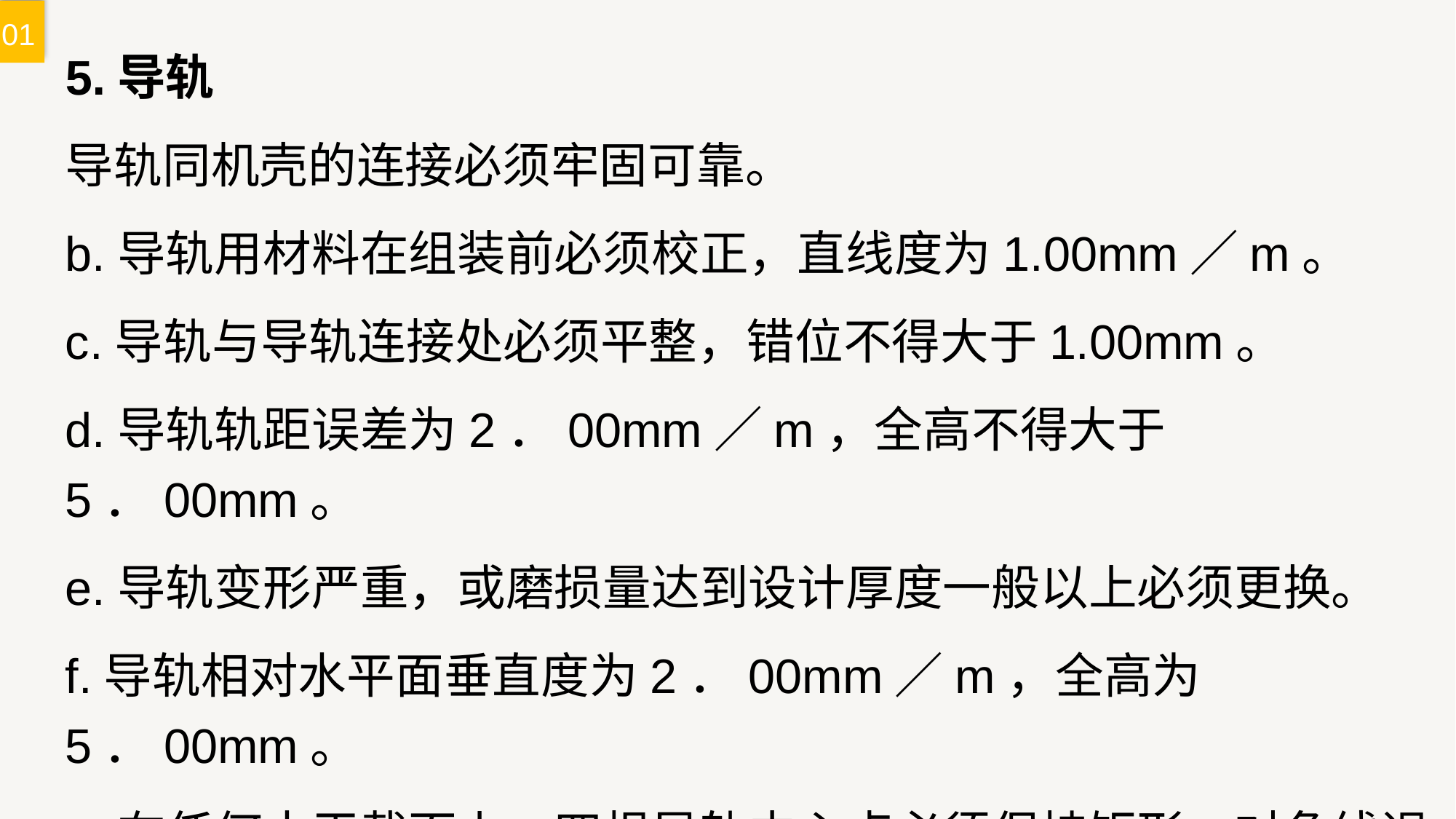

01
5.导轨
导轨同机壳的连接必须牢固可靠。
b.导轨用材料在组装前必须校正，直线度为1.00mm／m。
c.导轨与导轨连接处必须平整，错位不得大于1.00mm。
d.导轨轨距误差为2．00mm／m，全高不得大于5．00mm。
e.导轨变形严重，或磨损量达到设计厚度一般以上必须更换。
f.导轨相对水平面垂直度为2．00mm／m，全高为5．00mm。
g.在任何水平截面上，四根导轨中心点必须保持矩形，对角线误差不得大于10．00mm。